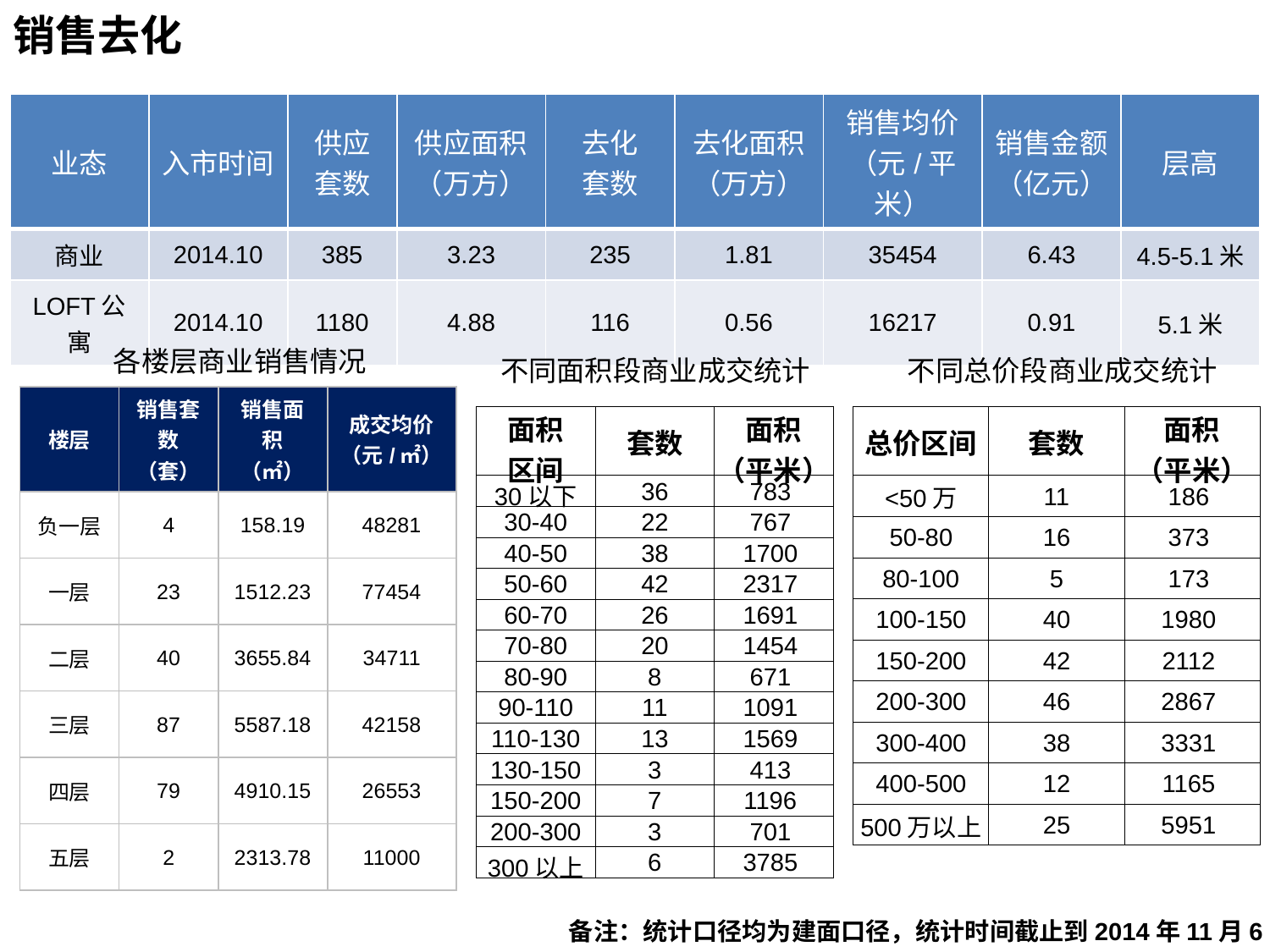

销售去化
| 业态 | 入市时间 | 供应 套数 | 供应面积 （万方） | 去化 套数 | 去化面积 （万方） | 销售均价 （元/平米） | 销售金额 （亿元） | 层高 |
| --- | --- | --- | --- | --- | --- | --- | --- | --- |
| 商业 | 2014.10 | 385 | 3.23 | 235 | 1.81 | 35454 | 6.43 | 4.5-5.1米 |
| LOFT公寓 | 2014.10 | 1180 | 4.88 | 116 | 0.56 | 16217 | 0.91 | 5.1米 |
各楼层商业销售情况
不同面积段商业成交统计
不同总价段商业成交统计
| 楼层 | 销售套数（套） | 销售面积（㎡） | 成交均价 （元/㎡） |
| --- | --- | --- | --- |
| 负一层 | 4 | 158.19 | 48281 |
| 一层 | 23 | 1512.23 | 77454 |
| 二层 | 40 | 3655.84 | 34711 |
| 三层 | 87 | 5587.18 | 42158 |
| 四层 | 79 | 4910.15 | 26553 |
| 五层 | 2 | 2313.78 | 11000 |
| 总价区间 | 套数 | 面积 （平米） |
| --- | --- | --- |
| <50万 | 11 | 186 |
| 50-80 | 16 | 373 |
| 80-100 | 5 | 173 |
| 100-150 | 40 | 1980 |
| 150-200 | 42 | 2112 |
| 200-300 | 46 | 2867 |
| 300-400 | 38 | 3331 |
| 400-500 | 12 | 1165 |
| 500万以上 | 25 | 5951 |
| 面积 区间 | 套数 | 面积 （平米） |
| --- | --- | --- |
| 30以下 | 36 | 783 |
| 30-40 | 22 | 767 |
| 40-50 | 38 | 1700 |
| 50-60 | 42 | 2317 |
| 60-70 | 26 | 1691 |
| 70-80 | 20 | 1454 |
| 80-90 | 8 | 671 |
| 90-110 | 11 | 1091 |
| 110-130 | 13 | 1569 |
| 130-150 | 3 | 413 |
| 150-200 | 7 | 1196 |
| 200-300 | 3 | 701 |
| 300以上 | 6 | 3785 |
备注：统计口径均为建面口径，统计时间截止到2014年11月6日